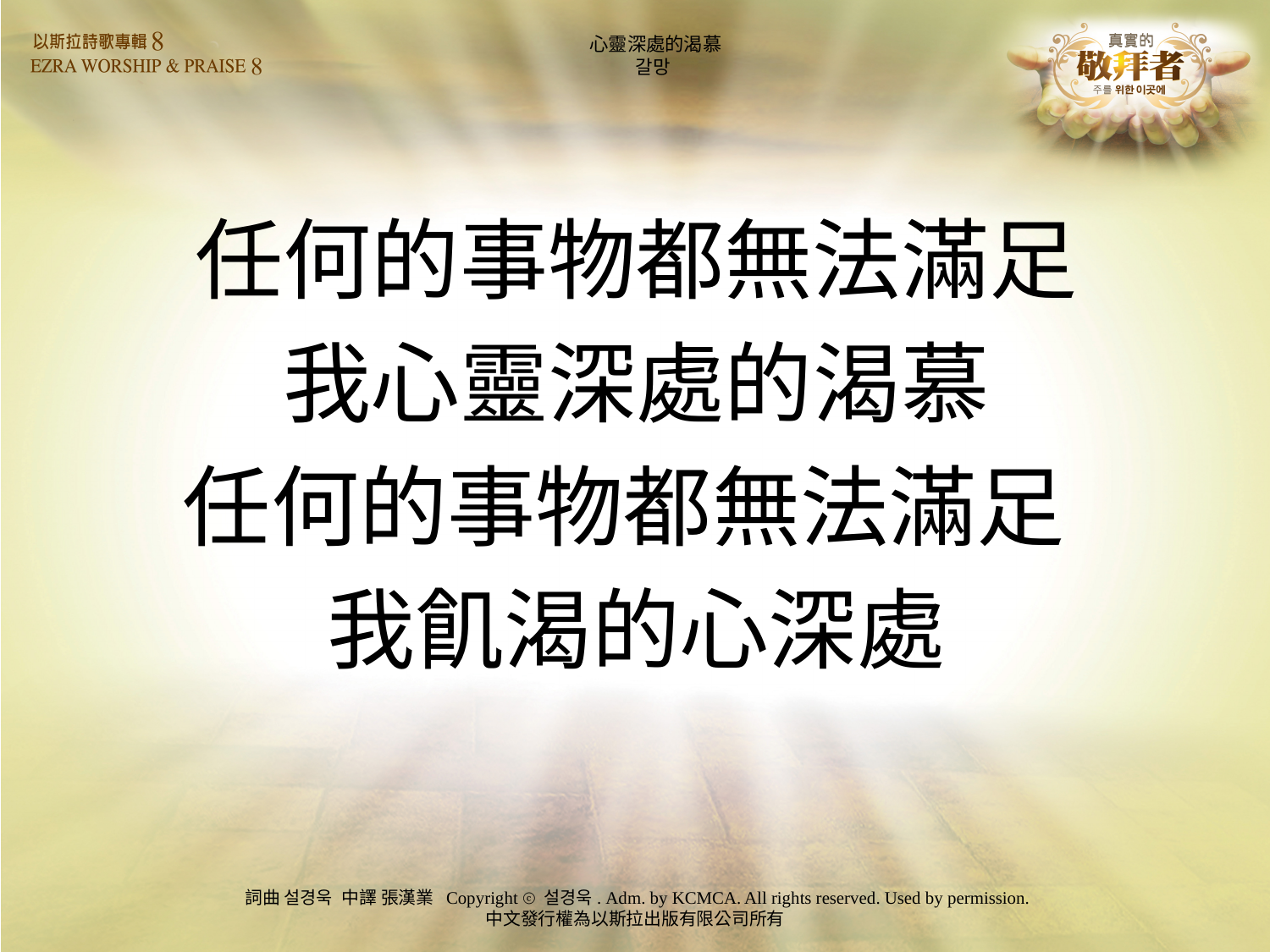

# 心靈深處的渴慕 갈망
任何的事物都無法滿足
我心靈深處的渴慕
任何的事物都無法滿足
我飢渴的心深處
詞曲 설경욱  中譯 張漢業  Copyright ⓒ 설경욱. Adm. by KCMCA. All rights reserved. Used by permission.
中文發行權為以斯拉出版有限公司所有